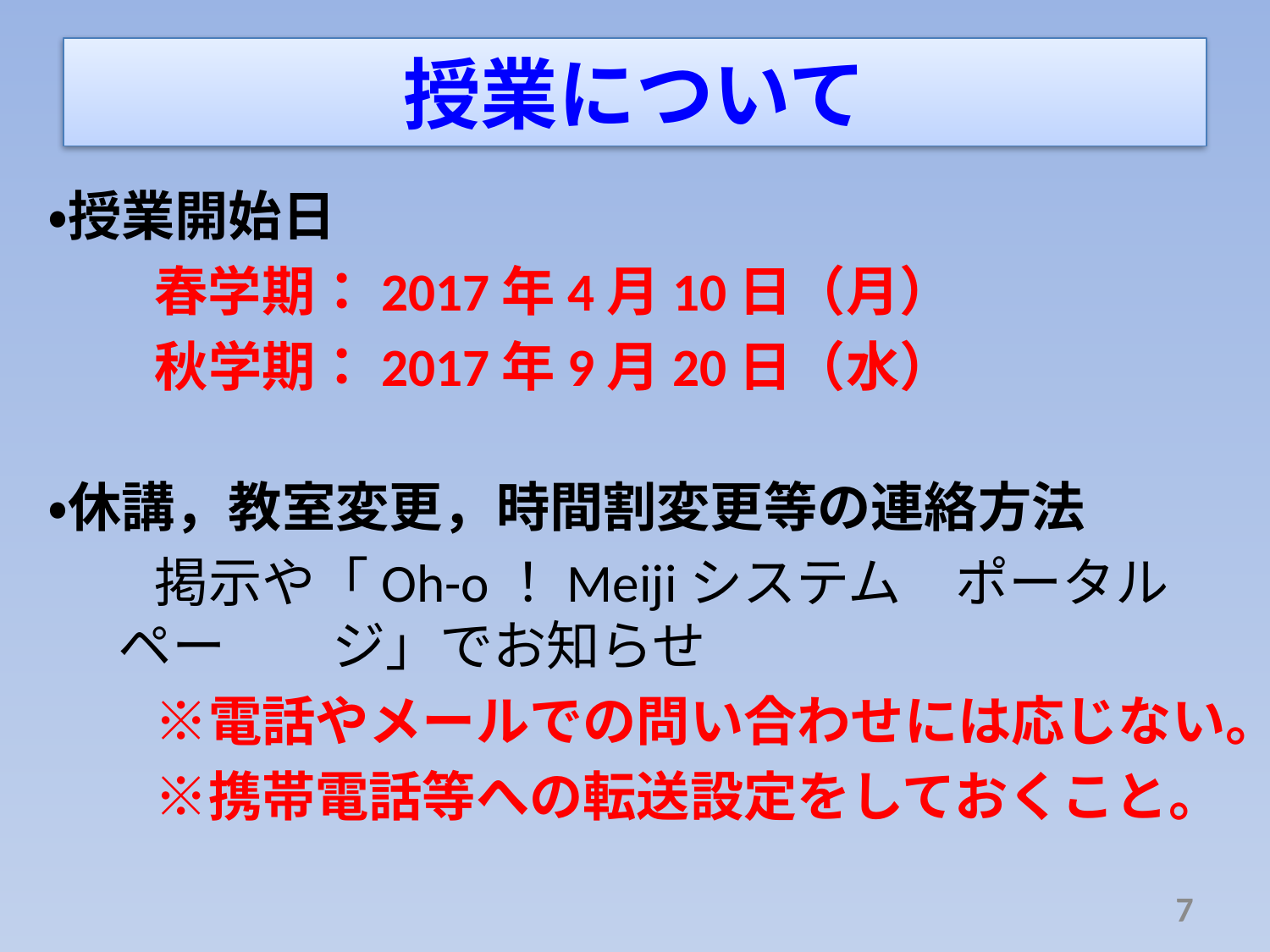

# 授業について
・授業開始日
　　春学期：2017年4月10日（月）
　　秋学期：2017年9月20日（水）

・休講，教室変更，時間割変更等の連絡方法
　　掲示や「Oh-o！Meijiシステム　ポータルペー　　ジ」でお知らせ
　　※電話やメールでの問い合わせには応じない。
　　※携帯電話等への転送設定をしておくこと。

7